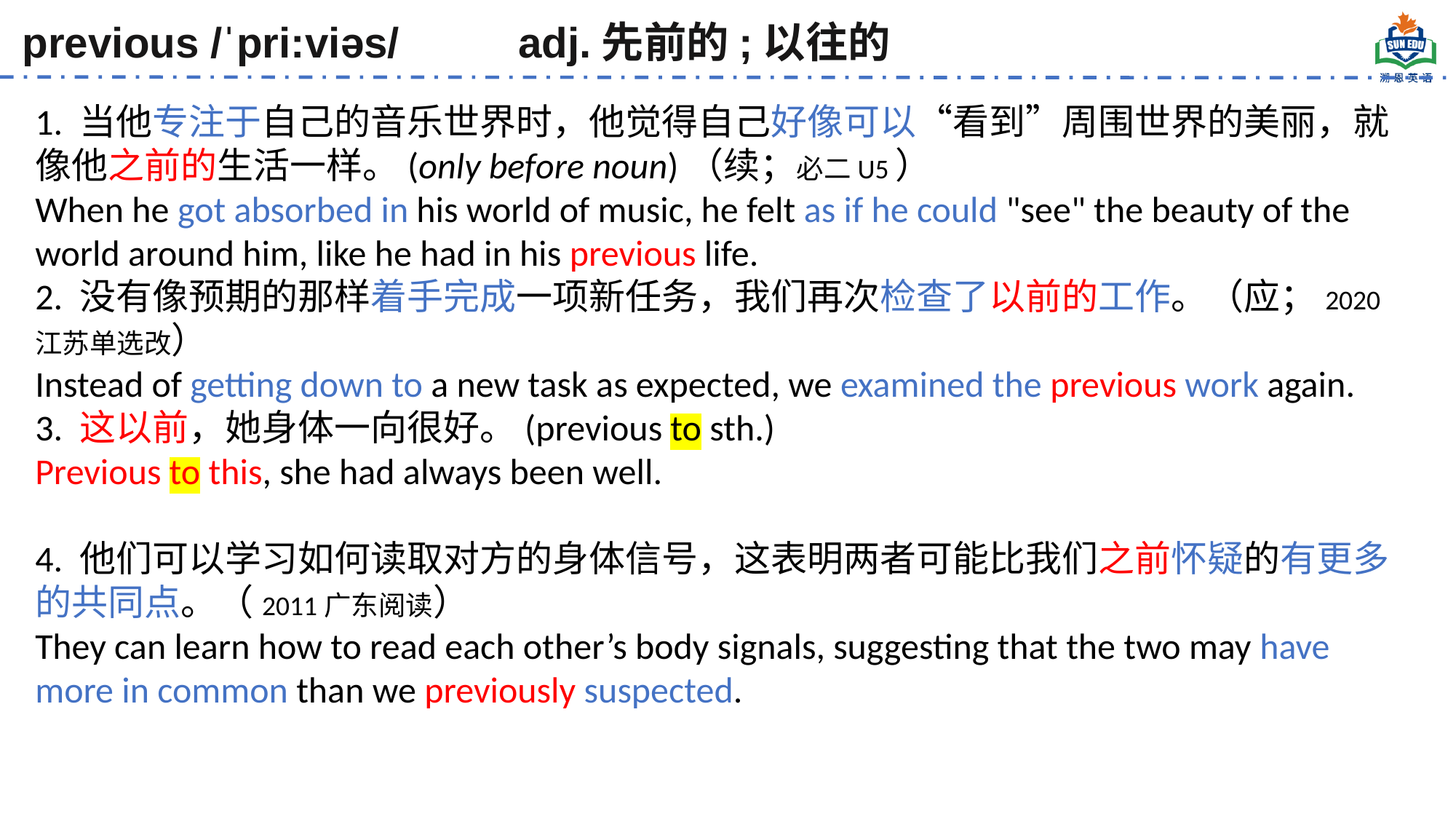

previous /ˈpri:viəs/          adj.先前的;以往的
1. 当他专注于自己的音乐世界时，他觉得自己好像可以“看到”周围世界的美丽，就像他之前的生活一样。(only before noun)（续；必二U5）
When he got absorbed in his world of music, he felt as if he could "see" the beauty of the world around him, like he had in his previous life.
2. 没有像预期的那样着手完成一项新任务，我们再次检查了以前的工作。（应；2020江苏单选改）
Instead of getting down to a new task as expected, we examined the previous work again.
3. 这以前，她身体一向很好。(previous to sth.)
Previous to this, she had always been well.

4. 他们可以学习如何读取对方的身体信号，这表明两者可能比我们之前怀疑的有更多的共同点。（2011广东阅读）
They can learn how to read each other’s body signals, suggesting that the two may have more in common than we previously suspected.